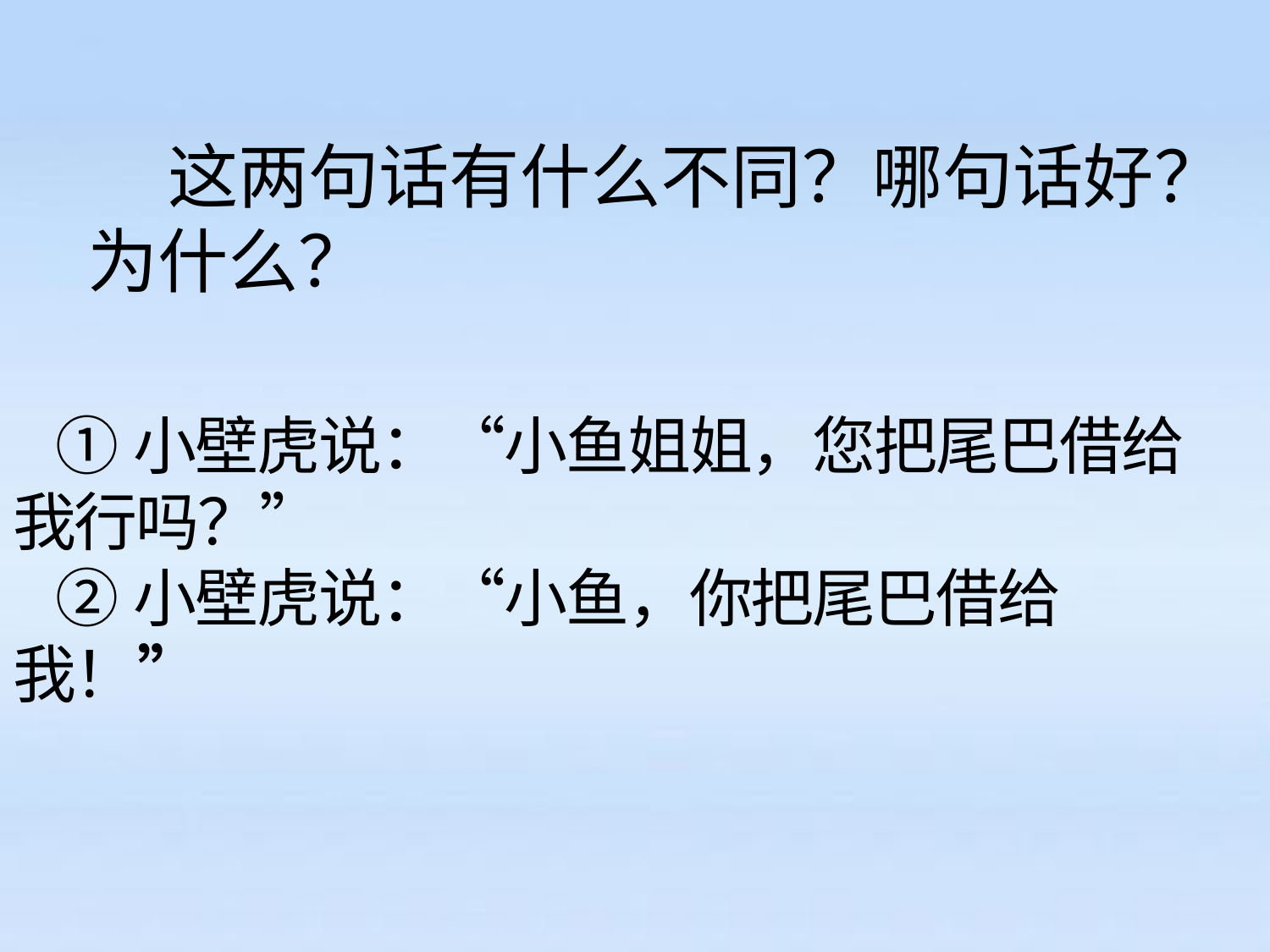

这两句话有什么不同？哪句话好？为什么？
①小壁虎说：“小鱼姐姐，您把尾巴借给我行吗？”
②小壁虎说：“小鱼，你把尾巴借给我！”